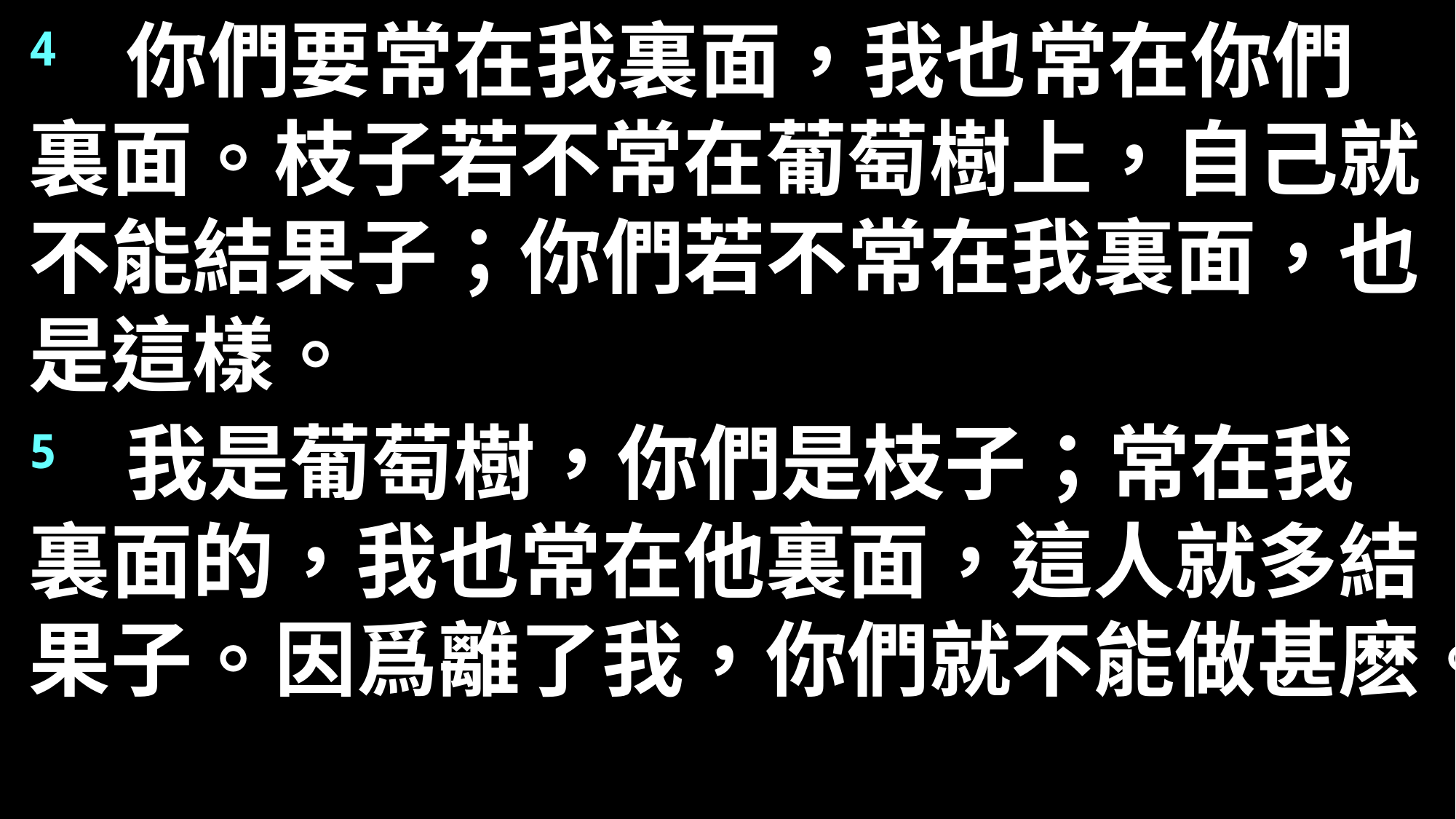

4 你們要常在我裏面，我也常在你們裏面。枝子若不常在葡萄樹上，自己就不能結果子；你們若不常在我裏面，也是這樣。
5 我是葡萄樹，你們是枝子；常在我裏面的，我也常在他裏面，這人就多結果子。因爲離了我，你們就不能做甚麽。